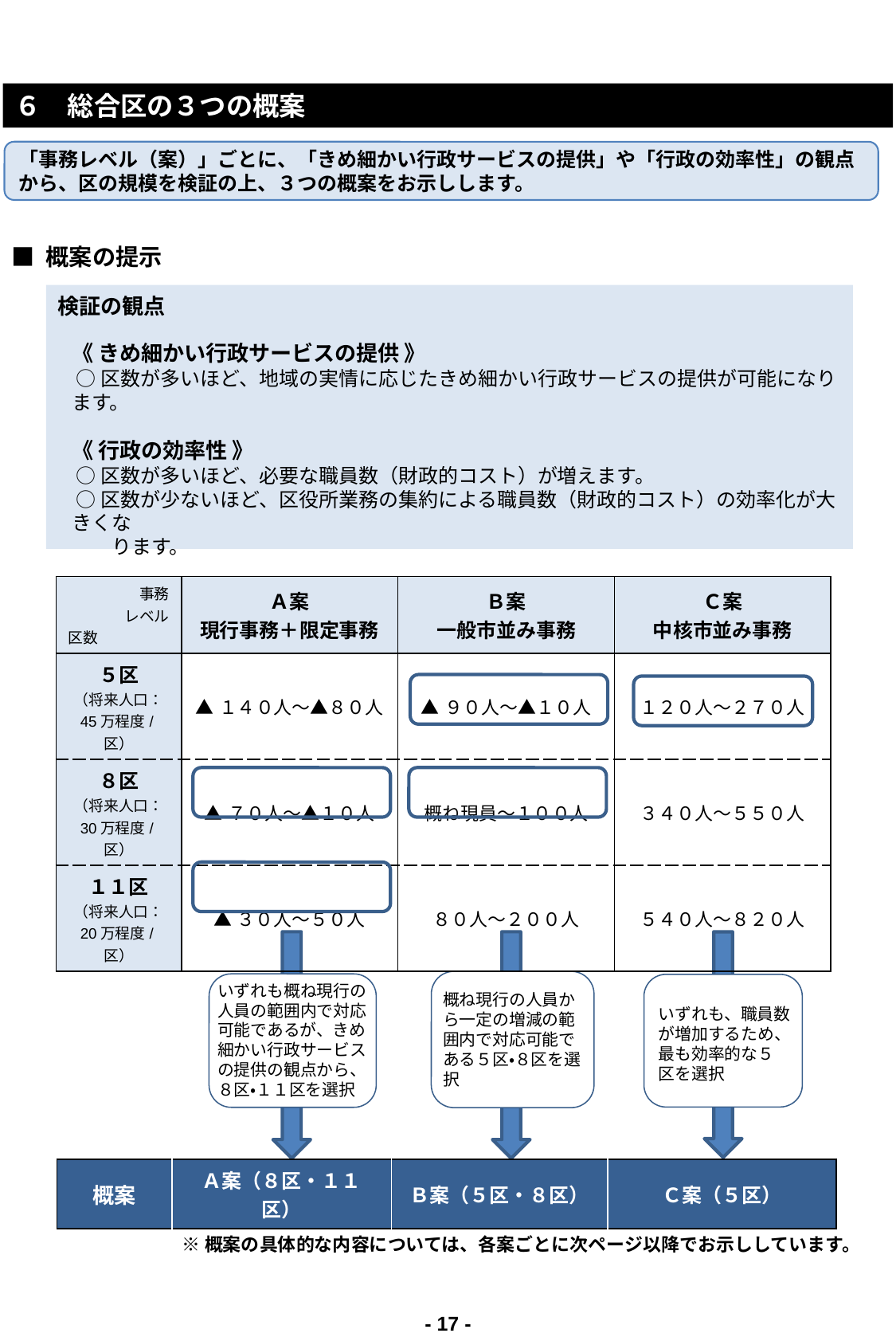

６　総合区の３つの概案
「事務レベル（案）」ごとに、「きめ細かい行政サービスの提供」や「行政の効率性」の観点から、区の規模を検証の上、３つの概案をお示しします。
■ 概案の提示

検証の観点

《 きめ細かい行政サービスの提供 》
 ○区数が多いほど、地域の実情に応じたきめ細かい行政サービスの提供が可能になります。
《 行政の効率性 》
 ○区数が多いほど、必要な職員数（財政的コスト）が増えます。
 ○区数が少ないほど、区役所業務の集約による職員数（財政的コスト）の効率化が大きくな
　　ります。
| 事務 レベル 区数 | Ａ案 現行事務＋限定事務 | Ｂ案 一般市並み事務 | Ｃ案 中核市並み事務 |
| --- | --- | --- | --- |
| ５区 （将来人口： 45万程度/区） | ▲１４０人～▲８０人 | ▲９０人～▲１０人 | １２０人～２７０人 |
| ８区 （将来人口： 30万程度/区） | ▲７０人～▲１０人 | 概ね現員～１００人 | ３４０人～５５０人 |
| １１区 （将来人口： 20万程度/区） | ▲３０人～５０人 | ８０人～２００人 | ５４０人～８２０人 |

概ね現行の人員から一定の増減の範囲内で対応可能である５区・８区を選択

いずれも概ね現行の人員の範囲内で対応可能であるが、きめ細かい行政サービスの提供の観点から、８区・１１区を選択

いずれも、職員数が増加するため、最も効率的な５区を選択

| 概案 | Ａ案（８区・１１区） | Ｂ案（５区・８区） | Ｃ案（５区） |
| --- | --- | --- | --- |
※概案の具体的な内容については、各案ごとに次ページ以降でお示ししています。
- 17 -